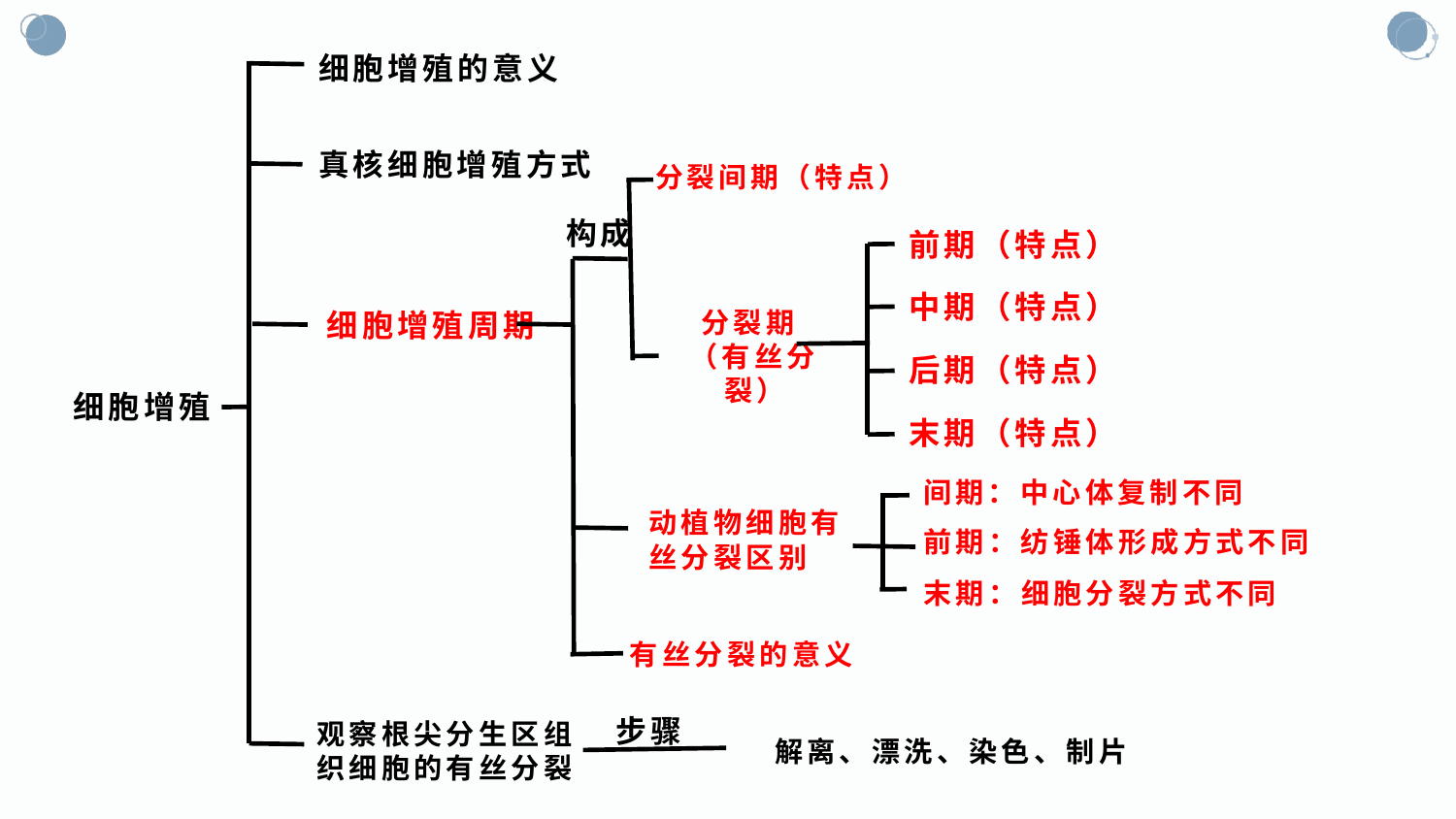

细胞增殖的意义
真核细胞增殖方式
分裂间期（特点）
构成
前期（特点）
中期（特点）
细胞增殖周期
  分裂期
（有丝分裂）
后期（特点）
# 细胞增殖
末期（特点）
间期：中心体复制不同
动植物细胞有丝分裂区别
前期：纺锤体形成方式不同
末期：细胞分裂方式不同
有丝分裂的意义
步骤
观察根尖分生区组织细胞的有丝分裂
解离、漂洗、染色、制片